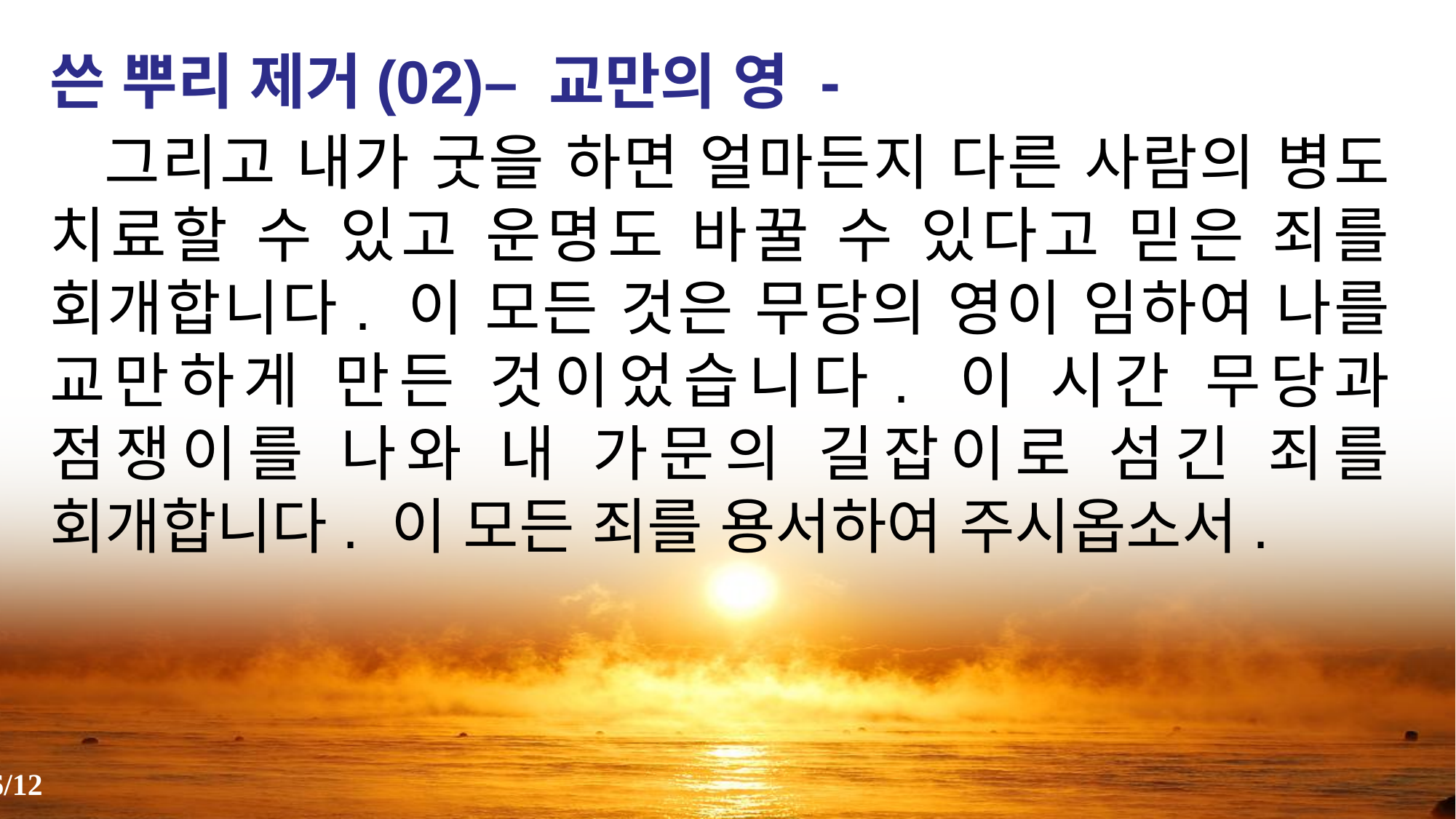

쓴 뿌리 제거(02)– 교만의 영 -
  그리고 내가 굿을 하면 얼마든지 다른 사람의 병도 치료할 수 있고 운명도 바꿀 수 있다고 믿은 죄를 회개합니다. 이 모든 것은 무당의 영이 임하여 나를 교만하게 만든 것이었습니다. 이 시간 무당과 점쟁이를 나와 내 가문의 길잡이로 섬긴 죄를 회개합니다. 이 모든 죄를 용서하여 주시옵소서.